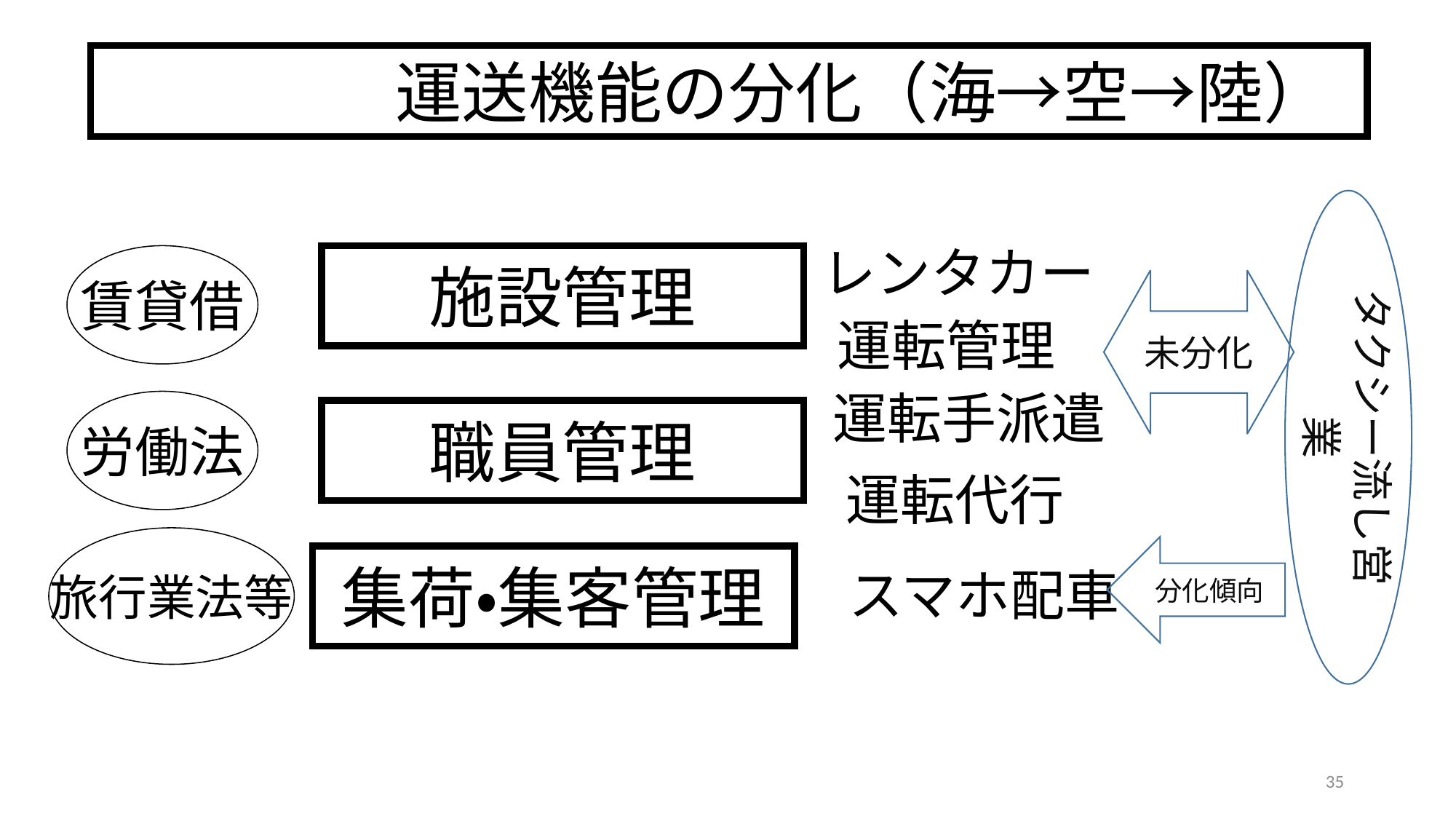

運送機能の分化（海→空→陸）
タクシー流し営業
レンタカー
賃貸借
施設管理
未分化
運転管理
運転手派遣
労働法
職員管理
運転代行
旅行業法等
分化傾向
集荷・集客管理
スマホ配車
35